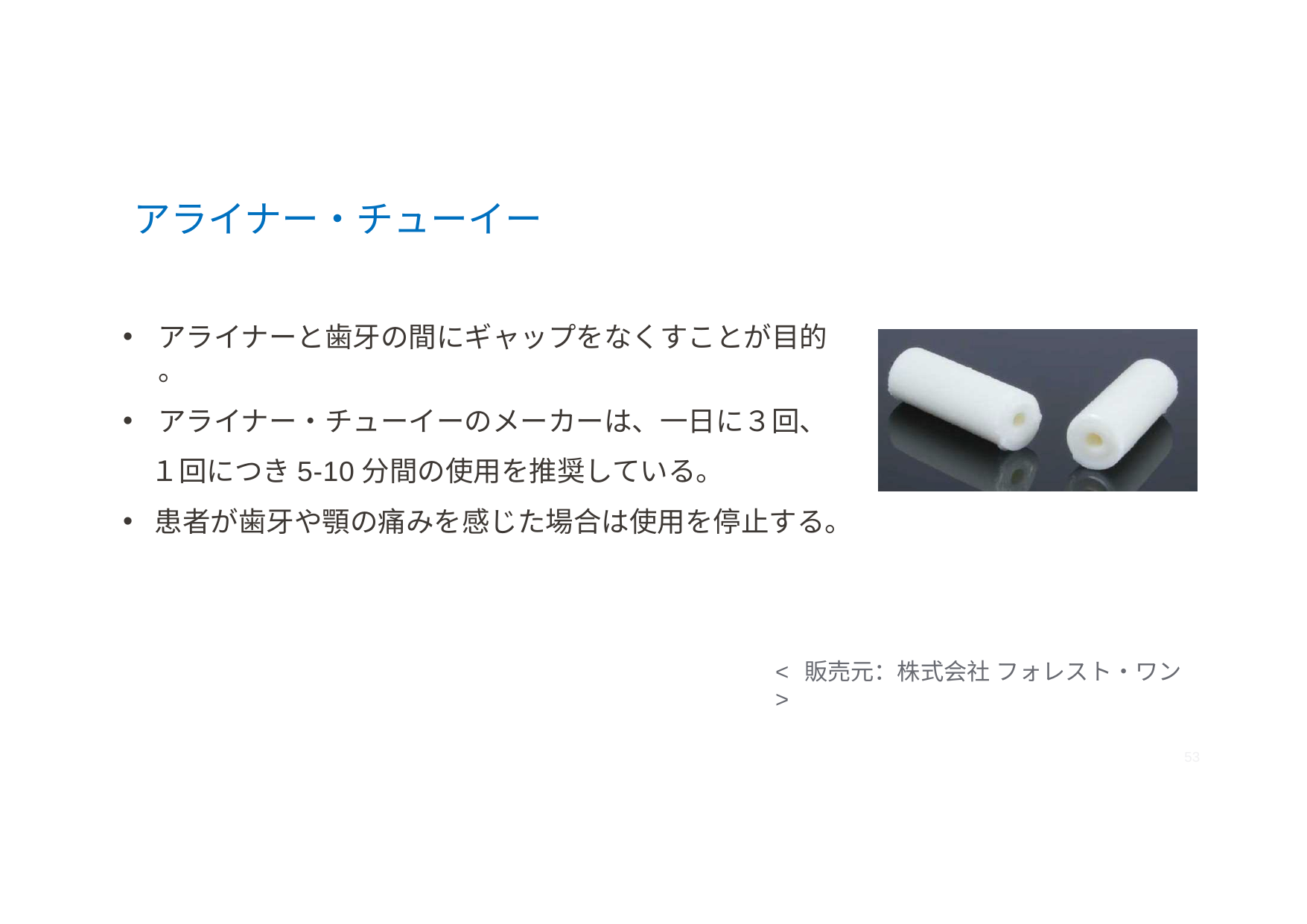

# アライナー・チューイー
アライナーと歯牙の間にギャップをなくすことが目的
。
アライナー・チューイーのメーカーは、一日に３回、
１回につき5-10分間の使用を推奨している。
患者が歯牙や顎の痛みを感じた場合は使用を停止する。

< 販売元：株式会社 フォレスト・ワン >
53